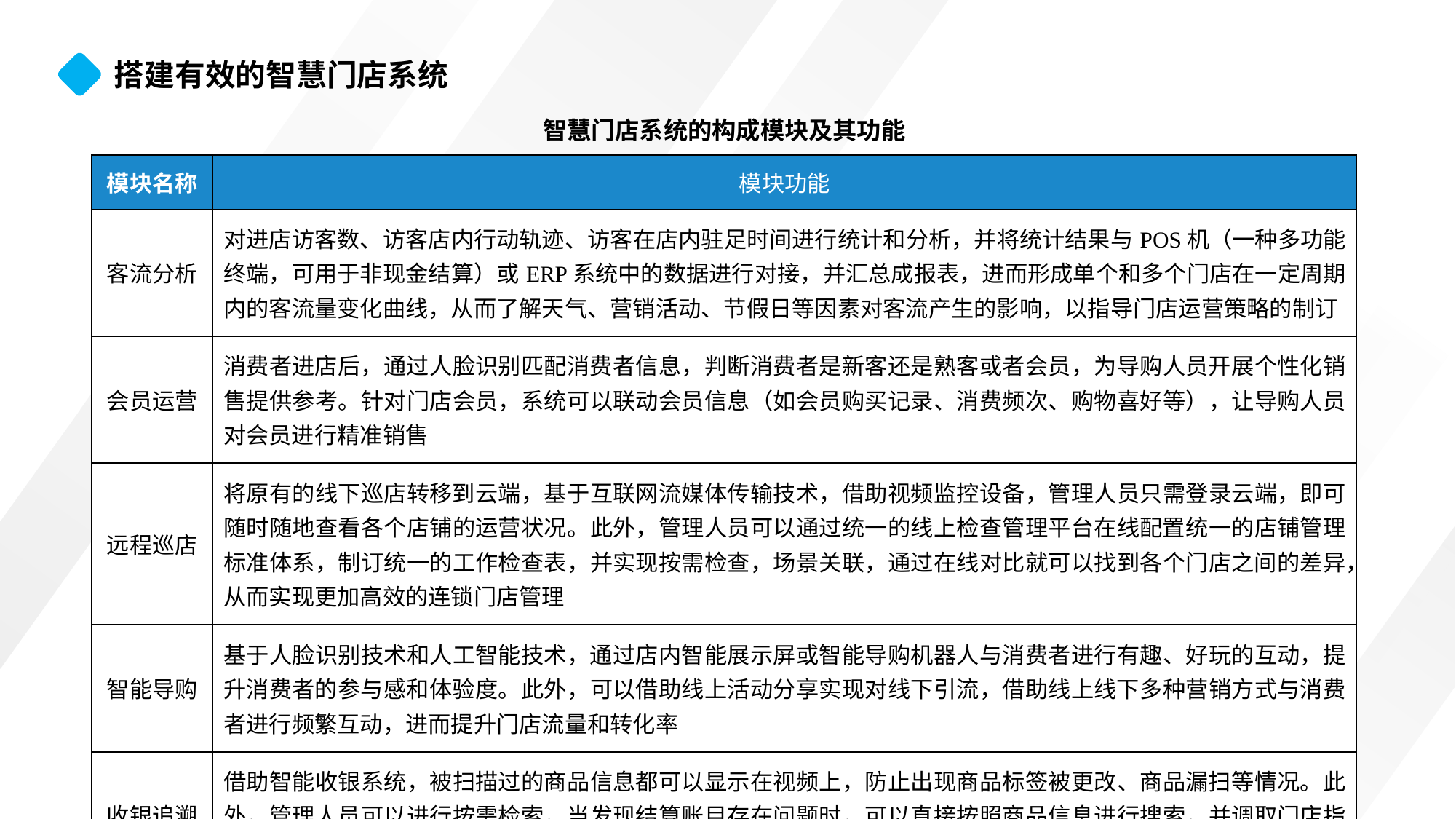

搭建有效的智慧门店系统

智慧门店系统的构成模块及其功能
| 模块名称 | 模块功能 |
| --- | --- |
| 客流分析 | 对进店访客数、访客店内行动轨迹、访客在店内驻足时间进行统计和分析，并将统计结果与POS机（一种多功能终端，可用于非现金结算）或ERP系统中的数据进行对接，并汇总成报表，进而形成单个和多个门店在一定周期内的客流量变化曲线，从而了解天气、营销活动、节假日等因素对客流产生的影响，以指导门店运营策略的制订 |
| 会员运营 | 消费者进店后，通过人脸识别匹配消费者信息，判断消费者是新客还是熟客或者会员，为导购人员开展个性化销售提供参考。针对门店会员，系统可以联动会员信息（如会员购买记录、消费频次、购物喜好等），让导购人员对会员进行精准销售 |
| 远程巡店 | 将原有的线下巡店转移到云端，基于互联网流媒体传输技术，借助视频监控设备，管理人员只需登录云端，即可随时随地查看各个店铺的运营状况。此外，管理人员可以通过统一的线上检查管理平台在线配置统一的店铺管理标准体系，制订统一的工作检查表，并实现按需检查，场景关联，通过在线对比就可以找到各个门店之间的差异，从而实现更加高效的连锁门店管理 |
| 智能导购 | 基于人脸识别技术和人工智能技术，通过店内智能展示屏或智能导购机器人与消费者进行有趣、好玩的互动，提升消费者的参与感和体验度。此外，可以借助线上活动分享实现对线下引流，借助线上线下多种营销方式与消费者进行频繁互动，进而提升门店流量和转化率 |
| 收银追溯 | 借助智能收银系统，被扫描过的商品信息都可以显示在视频上，防止出现商品标签被更改、商品漏扫等情况。此外，管理人员可以进行按需检索，当发现结算账目存在问题时，可以直接按照商品信息进行搜索，并调取门店指定视频片段，帮助解决存疑交易 |